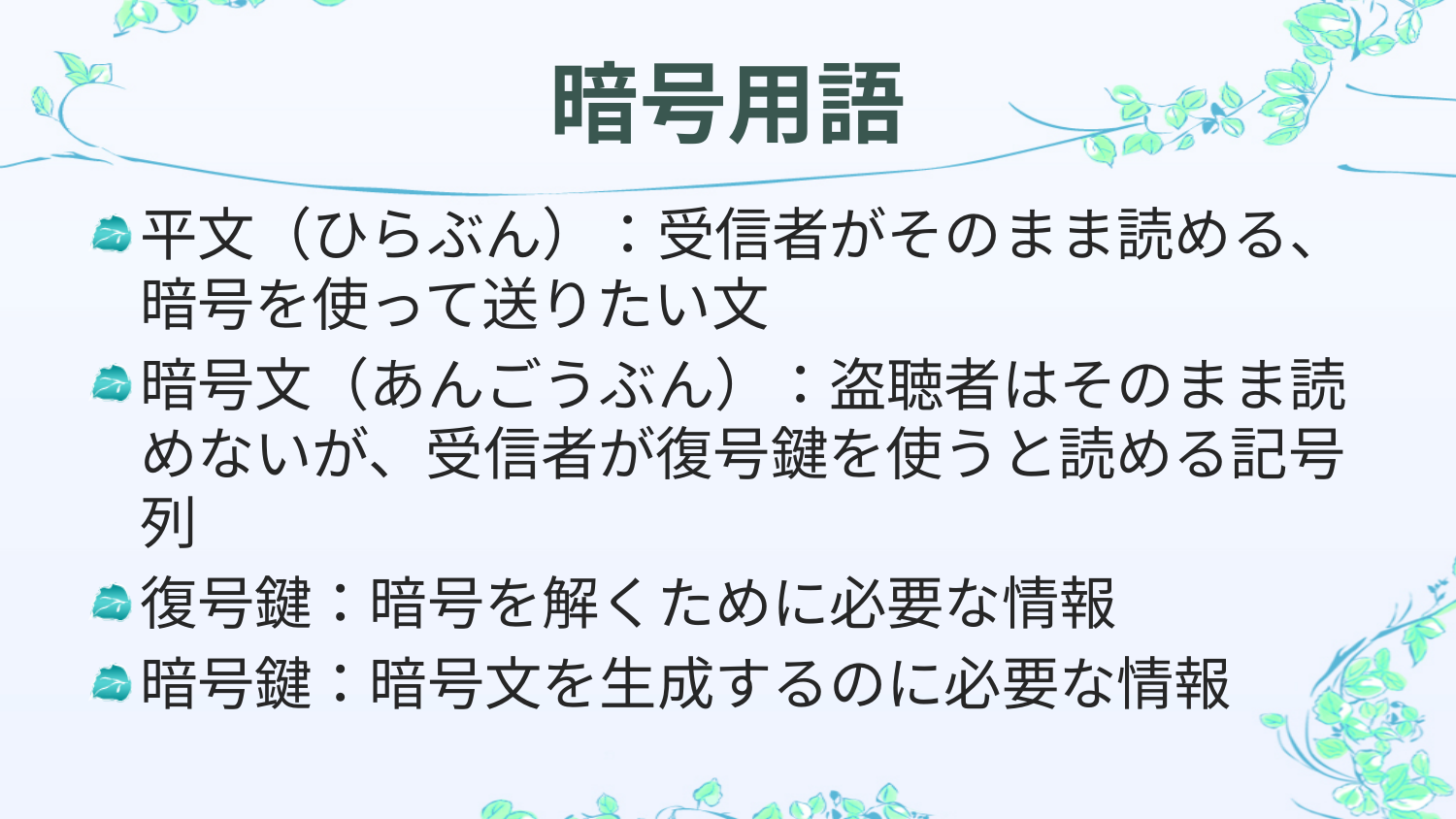

# 暗号用語
平文（ひらぶん）：受信者がそのまま読める、暗号を使って送りたい文
暗号文（あんごうぶん）：盗聴者はそのまま読めないが、受信者が復号鍵を使うと読める記号列
復号鍵：暗号を解くために必要な情報
暗号鍵：暗号文を生成するのに必要な情報